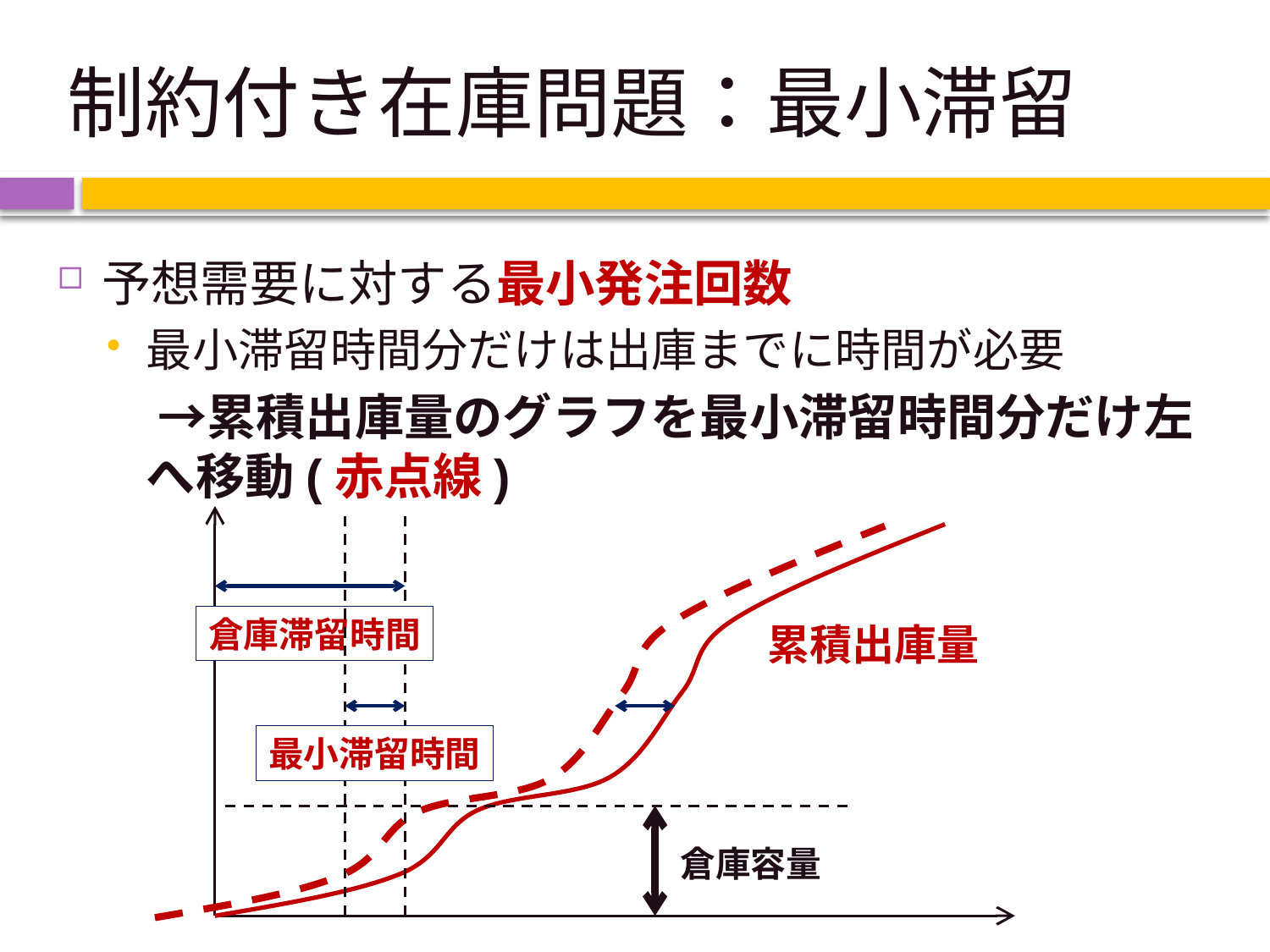

# 制約付き在庫問題：最小滞留
予想需要に対する最小発注回数
最小滞留時間分だけは出庫までに時間が必要
　→累積出庫量のグラフを最小滞留時間分だけ左へ移動(赤点線)

倉庫滞留時間
累積出庫量
最小滞留時間
倉庫容量